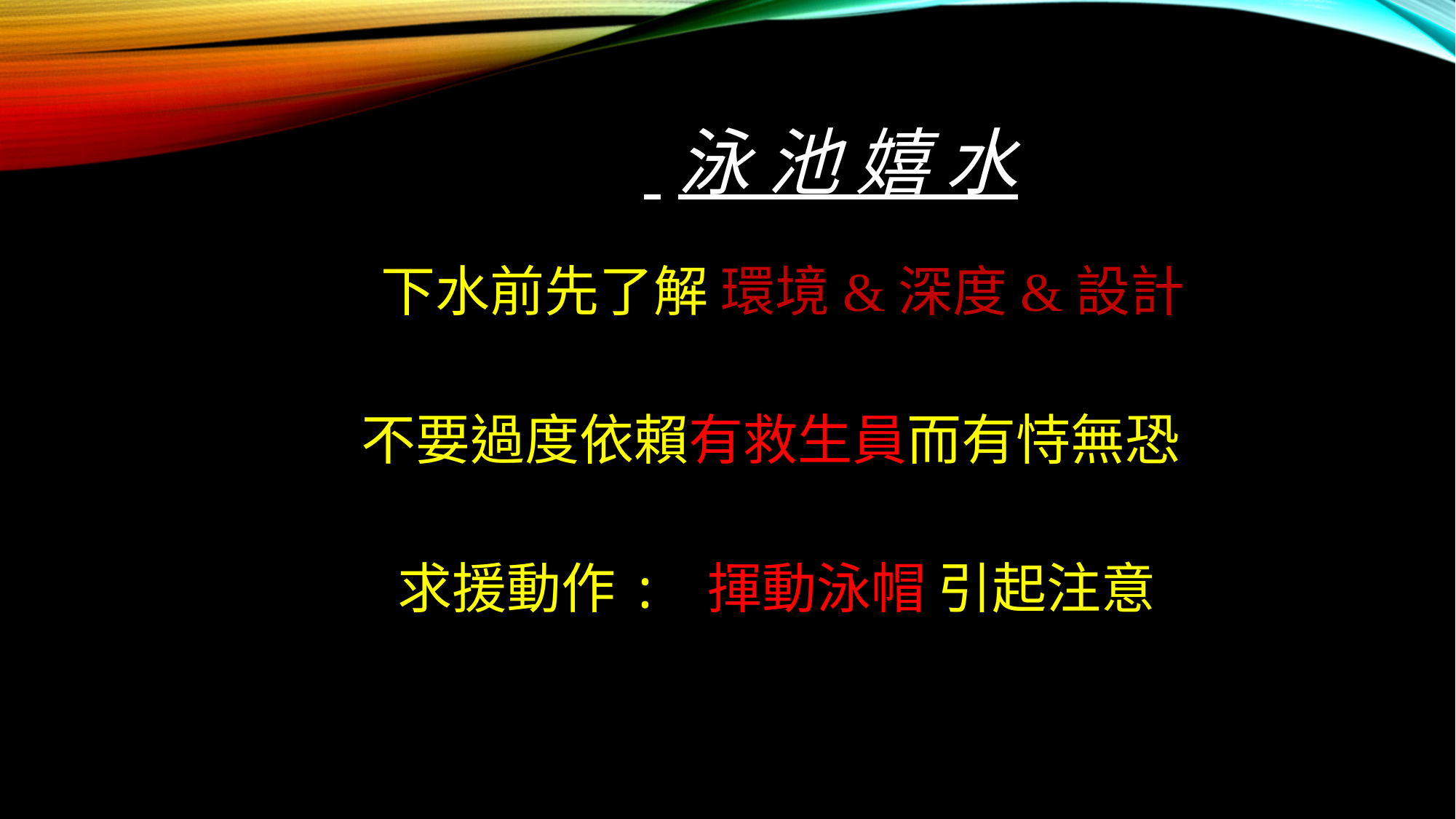

# 泳 池 嬉 水
    下水前先了解 環境&深度&設計

  不要過度依賴有救生員而有恃無恐

   求援動作: 揮動泳帽 引起注意